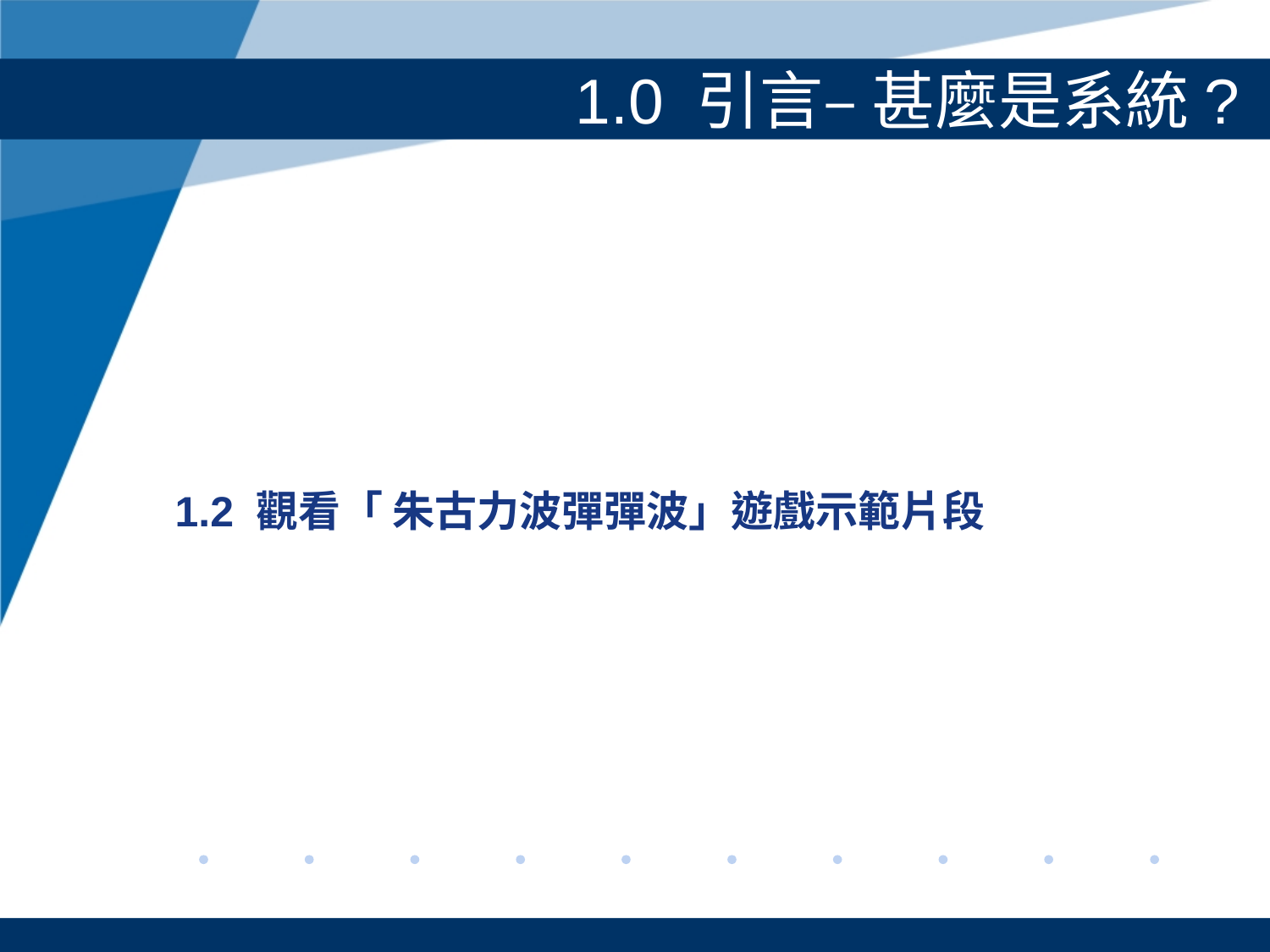

# 1.0 引言– 甚麼是系統?

1.2 觀看「 朱古力波彈彈波」遊戲示範片段